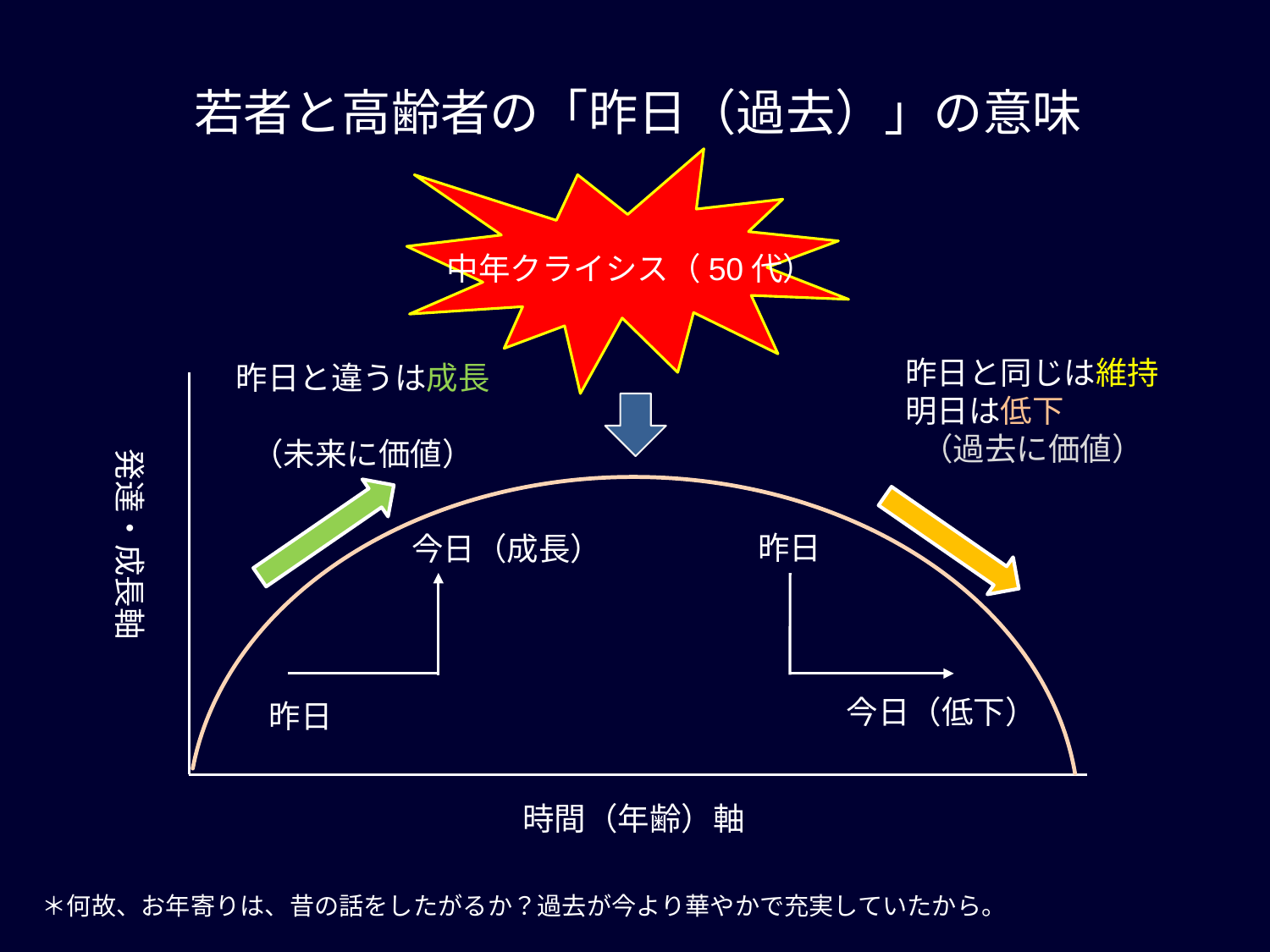

若者と高齢者の「昨日（過去）」の意味

中年クライシス（50代）
昨日と同じは維持
明日は低下
（過去に価値）
昨日と違うは成長

（未来に価値）

発達・成長軸
昨日
今日（成長）
今日（低下）
昨日
時間（年齢）軸
＊何故、お年寄りは、昔の話をしたがるか？過去が今より華やかで充実していたから。